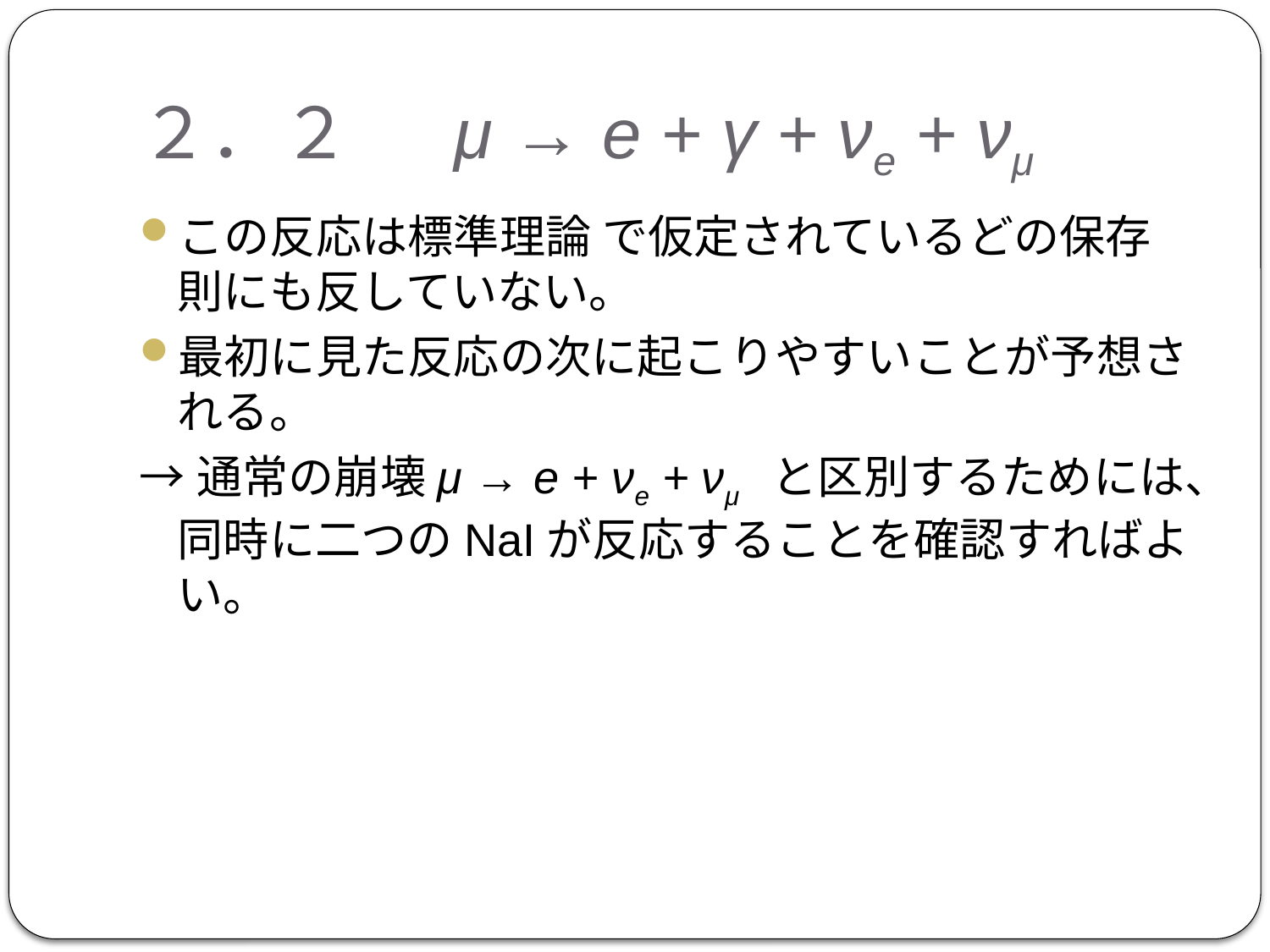

# ２．２　 μ → e + γ + νe + νμ
この反応は標準理論 で仮定されているどの保存則にも反していない。
最初に見た反応の次に起こりやすいことが予想される。
→通常の崩壊μ → e + νe + νμ　と区別するためには、同時に二つのNaIが反応することを確認すればよい。